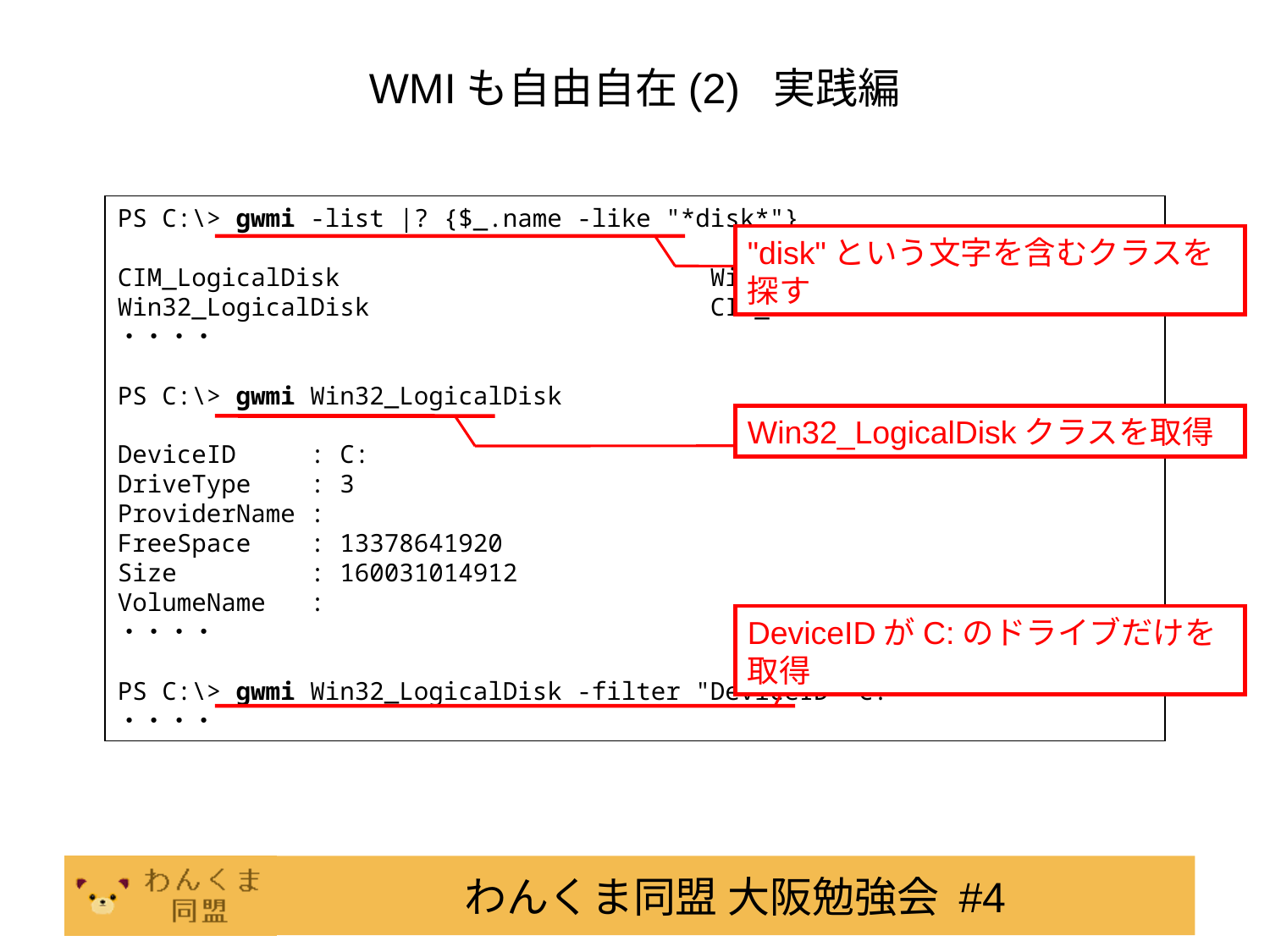

# WMIも自由自在(2)  実践編
PS C:\> gwmi -list |? {$_.name -like "*disk*"}

CIM_LogicalDisk                         Win32_MappedLogicalDisk
Win32_LogicalDisk                       CIM_DiskPartition
・・・・

PS C:\> gwmi Win32_LogicalDisk

DeviceID     : C:
DriveType    : 3
ProviderName :
FreeSpace    : 13378641920
Size         : 160031014912
VolumeName   :
・・・・

PS C:\> gwmi Win32_LogicalDisk -filter "DeviceID='C:'"
・・・・
"disk"という文字を含むクラスを探す

Win32_LogicalDiskクラスを取得

DeviceIDがC:のドライブだけを取得